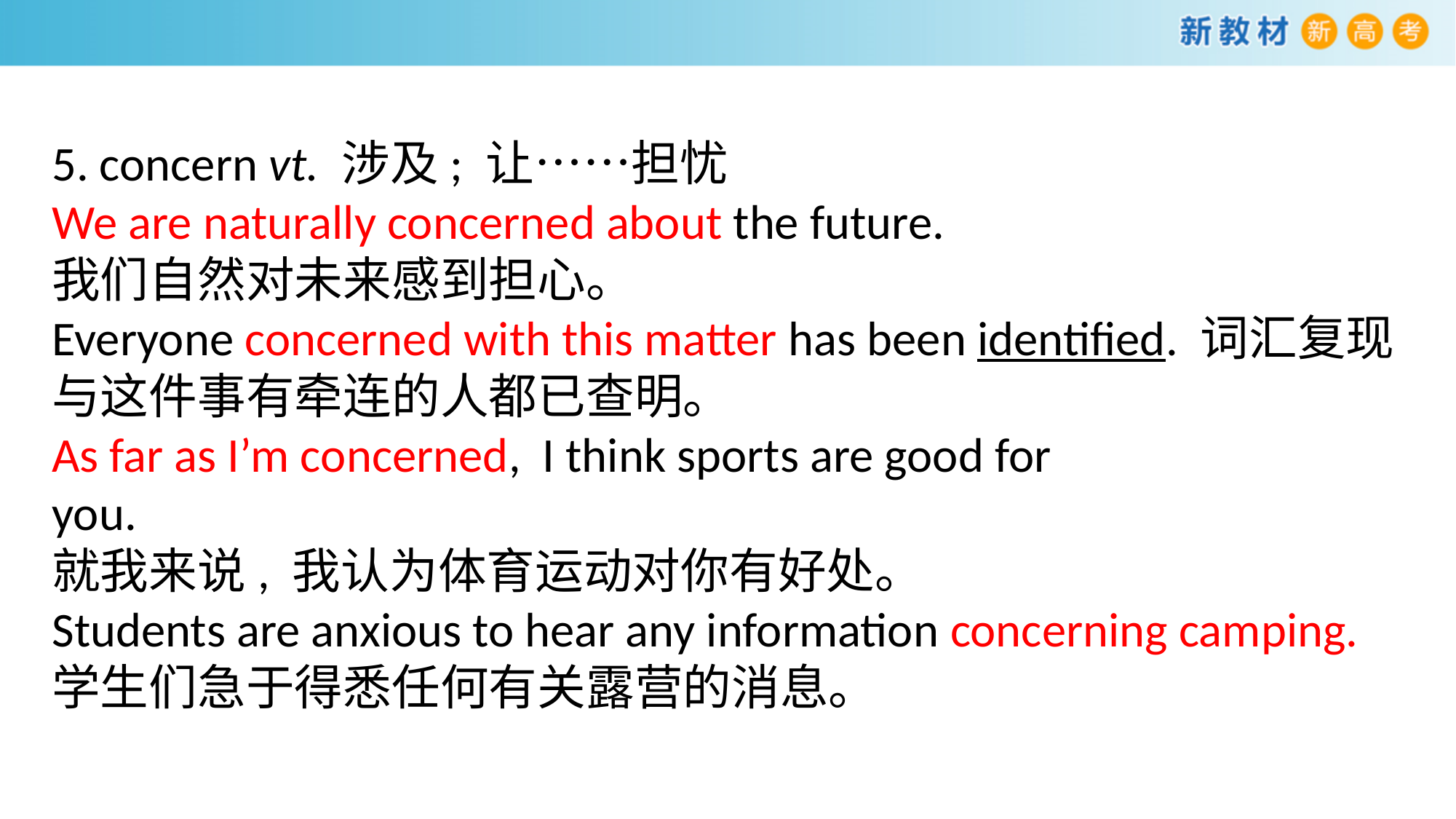

5. concern vt. 涉及; 让……担忧
We are naturally concerned about the future.
我们自然对未来感到担心。
Everyone concerned with this matter has been identified. 词汇复现
与这件事有牵连的人都已查明。
As far as I’m concerned,  I think sports are good for
you.
就我来说, 我认为体育运动对你有好处。
Students are anxious to hear any information concerning camping.
学生们急于得悉任何有关露营的消息。